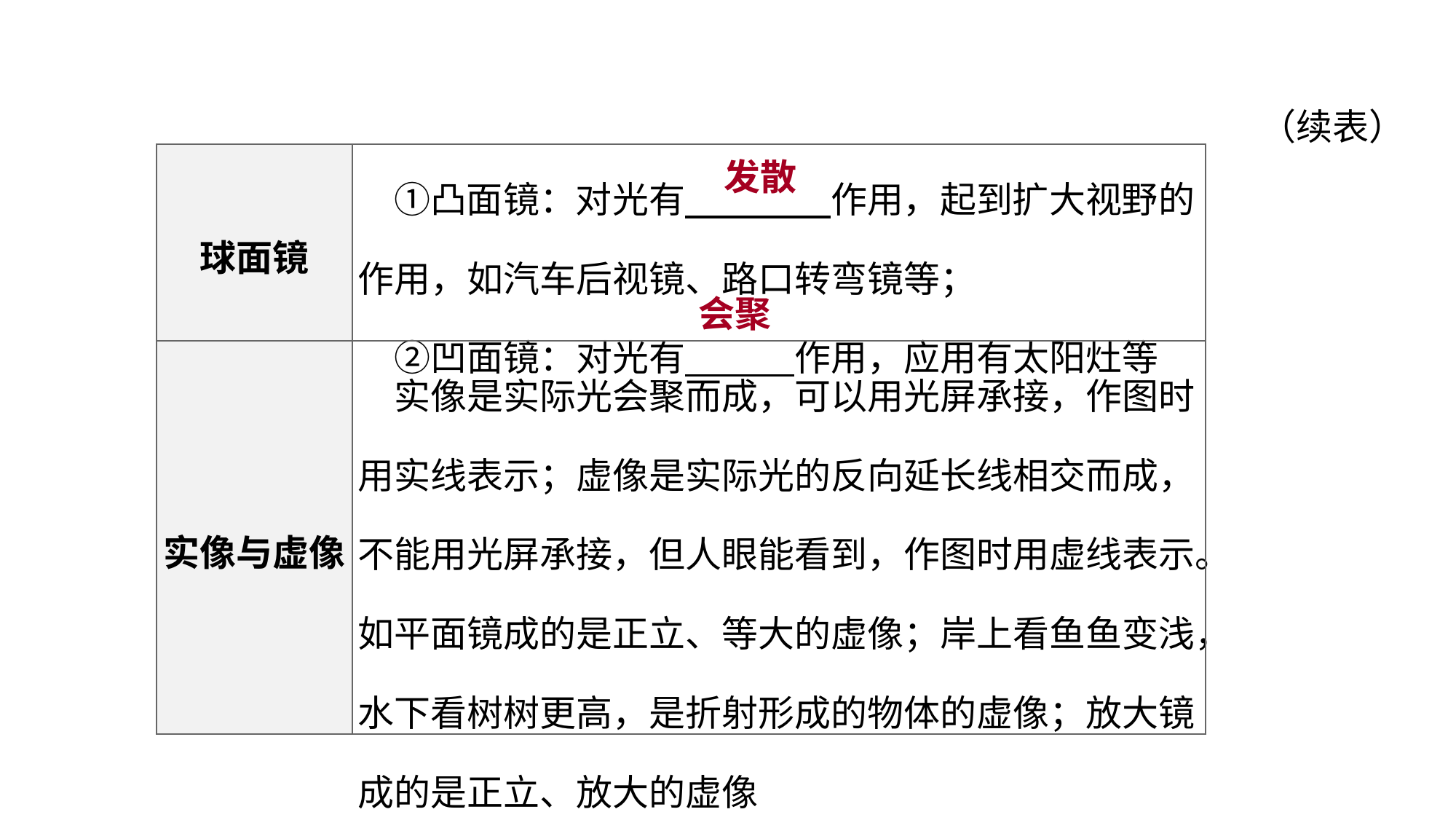

（续表）
发散
| 球面镜 | ①凸面镜：对光有　　　　作用，起到扩大视野的作用，如汽车后视镜、路口转弯镜等；  　②凹面镜：对光有　　　作用，应用有太阳灶等 |
| --- | --- |
| 实像与虚像 | 实像是实际光会聚而成，可以用光屏承接，作图时用实线表示；虚像是实际光的反向延长线相交而成，不能用光屏承接，但人眼能看到，作图时用虚线表示。如平面镜成的是正立、等大的虚像；岸上看鱼鱼变浅，水下看树树更高，是折射形成的物体的虚像；放大镜成的是正立、放大的虚像 |
教材梳理 夯实基础
会聚